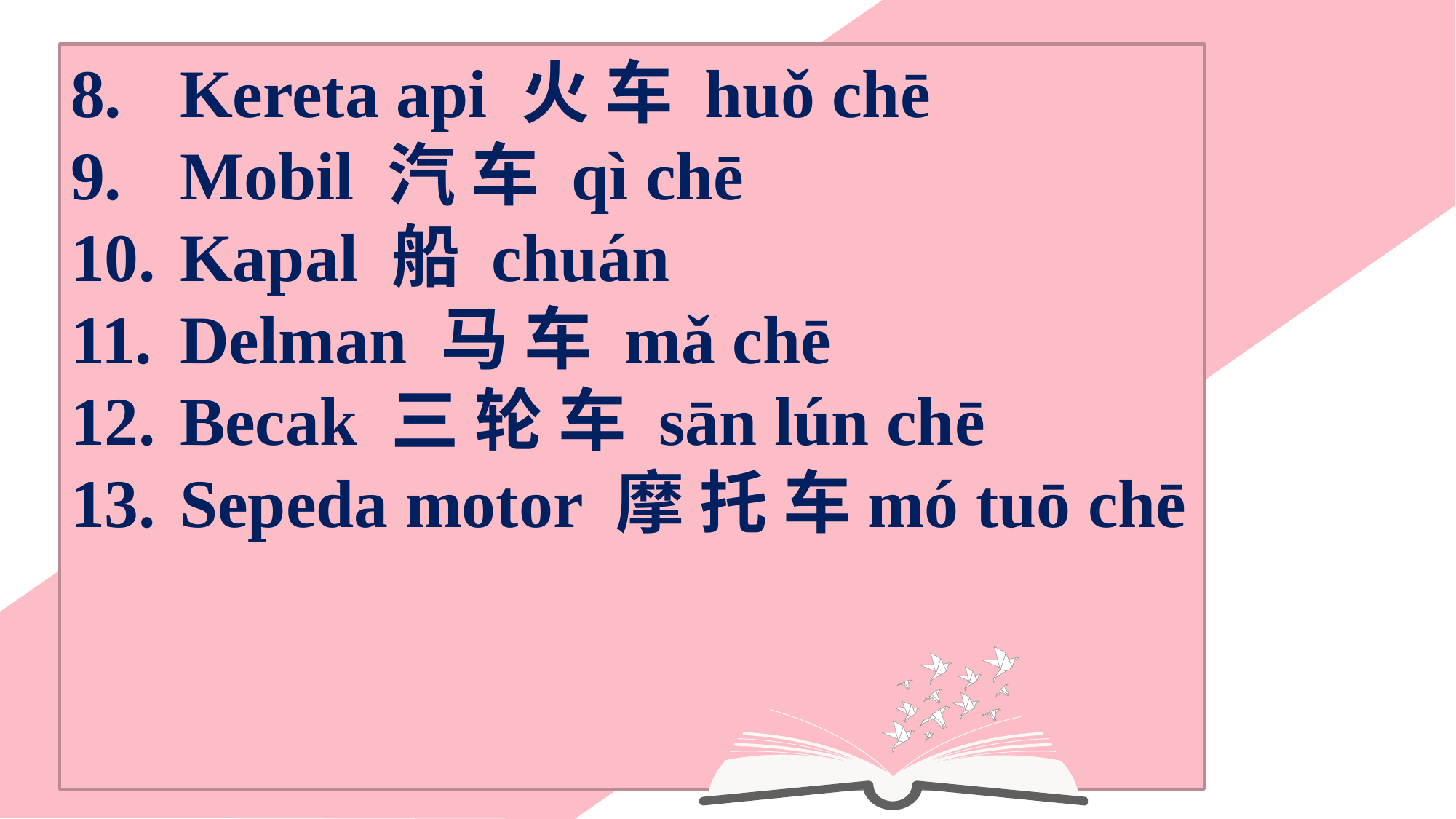

Kereta api 火 车 huǒ chē
Mobil 汽 车 qì chē
Kapal 船 chuán
Delman 马 车 mǎ chē
Becak 三 轮 车 sān lún chē
Sepeda motor 摩 托 车mó tuō chē